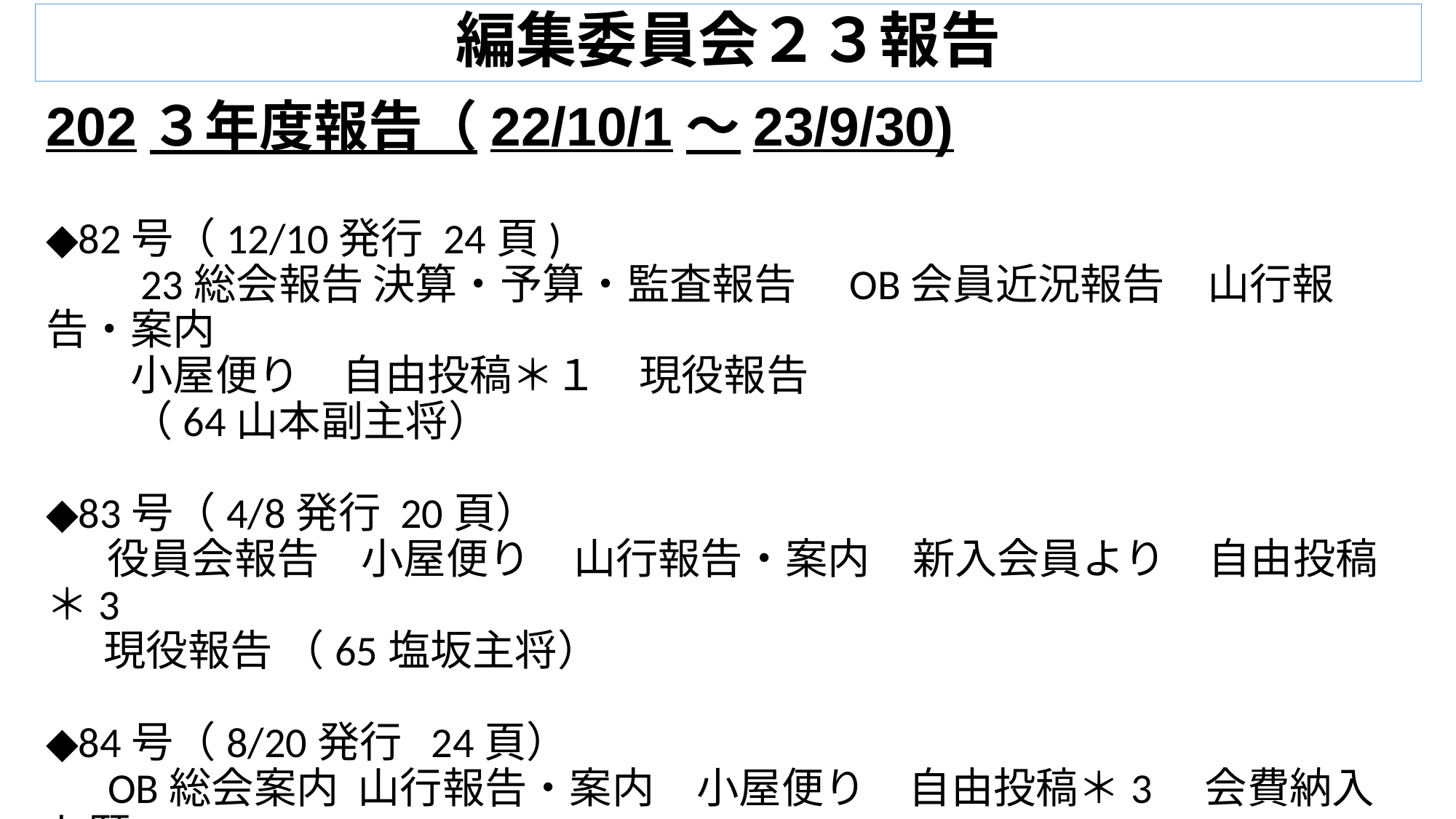

# 編集委員会２３報告
202３年度報告（22/10/1～23/9/30)

◆82号（12/10発行 24頁)
　　23総会報告 決算・予算・監査報告　OB会員近況報告　山行報告・案内
　　小屋便り　自由投稿＊１　現役報告
　　（64山本副主将）

◆83号（4/8発行 20頁）
　  役員会報告　小屋便り　山行報告・案内　新入会員より　自由投稿＊3
     現役報告 （65塩坂主将）

◆84号（8/20発行  24頁）
　 OB総会案内  山行報告・案内　小屋便り　自由投稿＊3　会費納入お願い
　　現役報告（65塩坂主将）